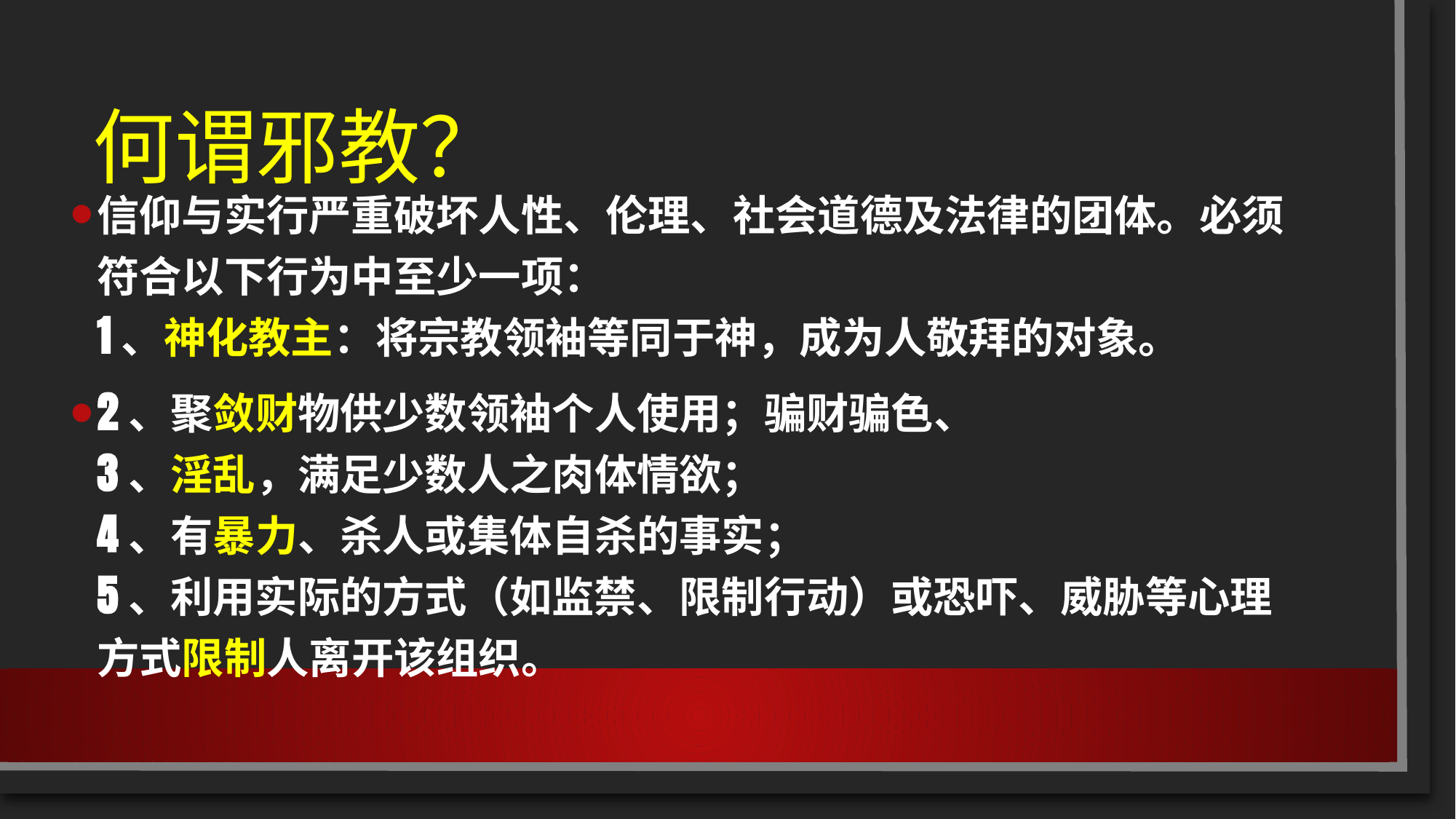

# 何谓邪教？
信仰与实行严重破坏人性、伦理、社会道德及法律的团体。必须符合以下行为中至少一项：
1、神化教主：将宗教领袖等同于神，成为人敬拜的对象。
2、聚敛财物供少数领袖个人使用；骗财骗色、
3、淫乱，满足少数人之肉体情欲；
4、有暴力、杀人或集体自杀的事实；
5、利用实际的方式（如监禁、限制行动）或恐吓、威胁等心理方式限制人离开该组织。